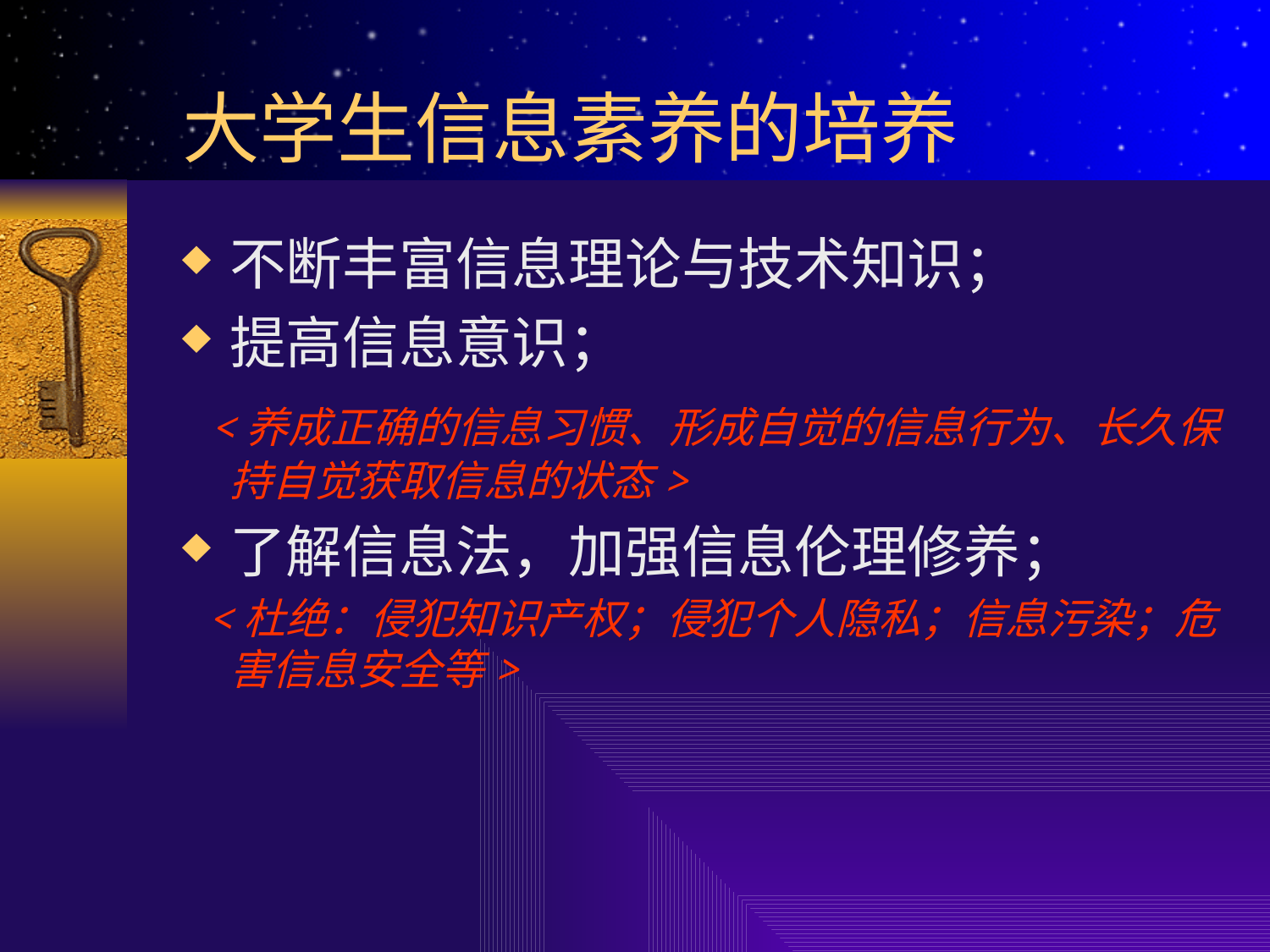

# 大学生信息素养的培养
不断丰富信息理论与技术知识；
提高信息意识；
  <养成正确的信息习惯、形成自觉的信息行为、长久保持自觉获取信息的状态>
了解信息法，加强信息伦理修养；
 <杜绝：侵犯知识产权；侵犯个人隐私；信息污染；危害信息安全等>